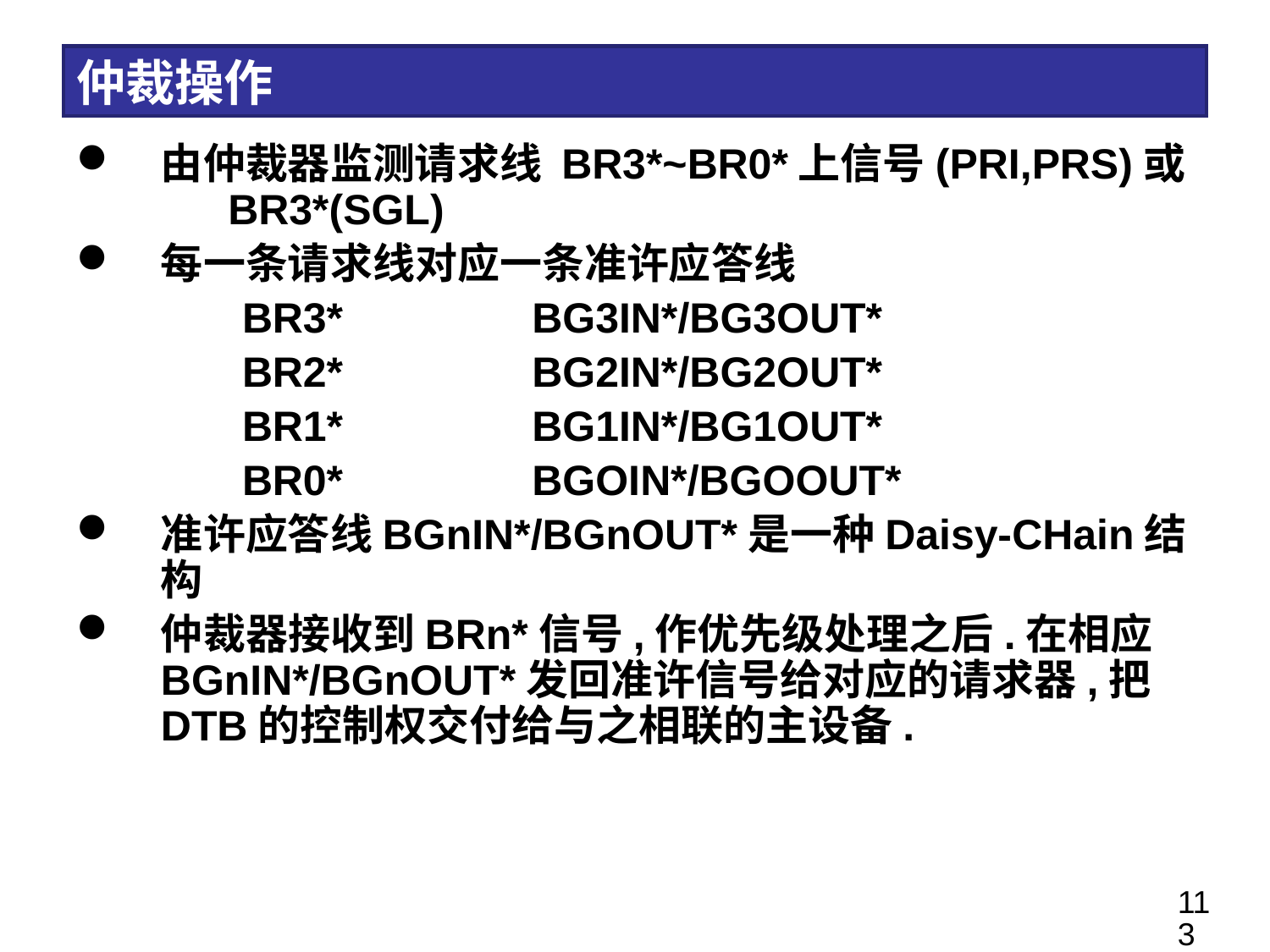

# 仲裁操作
由仲裁器监测请求线 BR3*~BR0*上信号(PRI,PRS)或       BR3*(SGL)
每一条请求线对应一条准许应答线
              BR3*                BG3IN*/BG3OUT*
              BR2*                BG2IN*/BG2OUT*
              BR1*                BG1IN*/BG1OUT*
              BR0*                BGOIN*/BGOOUT*
准许应答线BGnIN*/BGnOUT*是一种Daisy-CHain结构
仲裁器接收到BRn*信号,作优先级处理之后.在相应BGnIN*/BGnOUT*发回准许信号给对应的请求器,把DTB的控制权交付给与之相联的主设备.
113